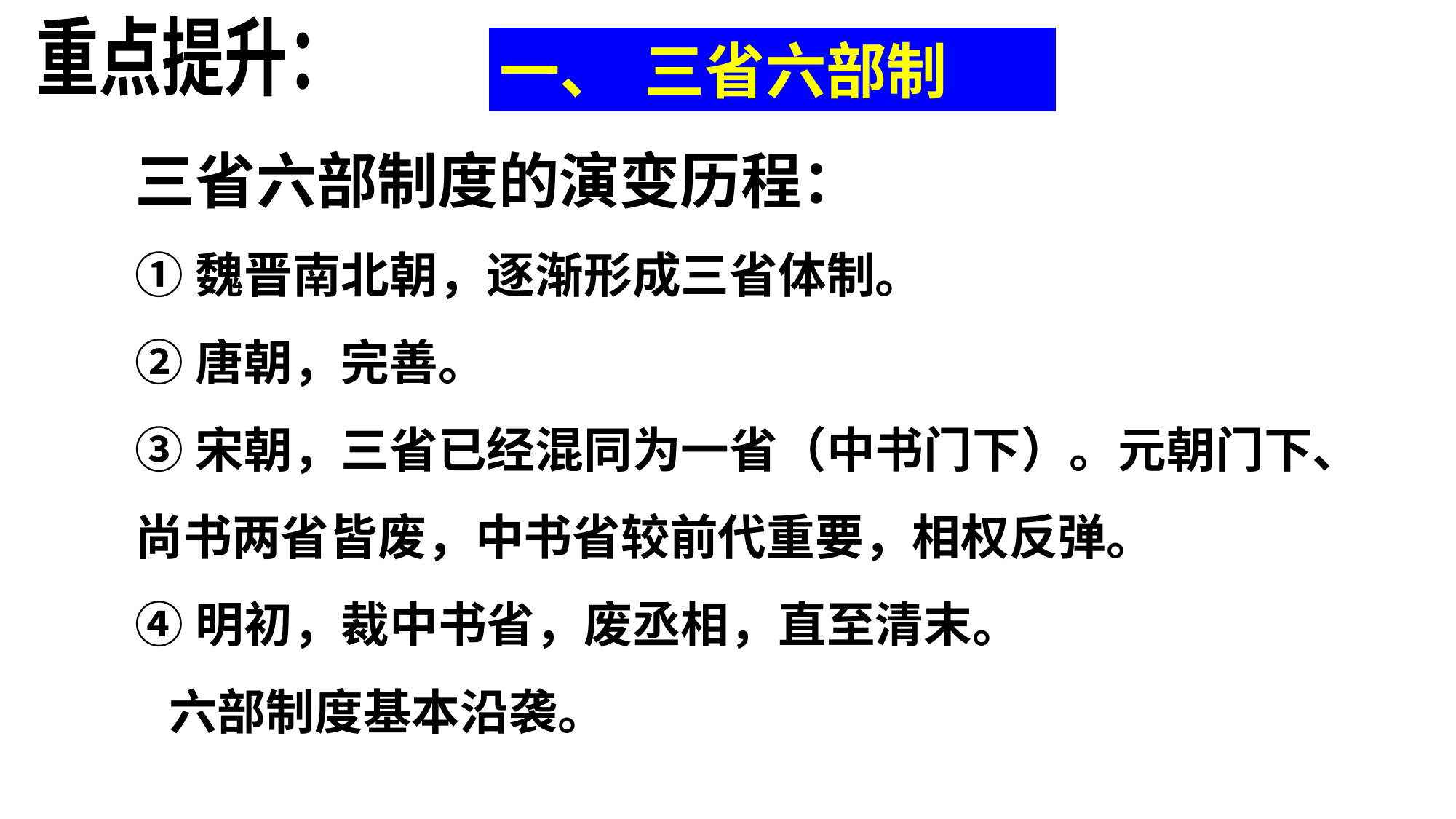

重点提升：
一、  三省六部制
三省六部制度的演变历程：
①魏晋南北朝，逐渐形成三省体制。
②唐朝，完善。
③宋朝，三省已经混同为一省（中书门下）。元朝门下、尚书两省皆废，中书省较前代重要，相权反弹。
④明初，裁中书省，废丞相，直至清末。
  六部制度基本沿袭。